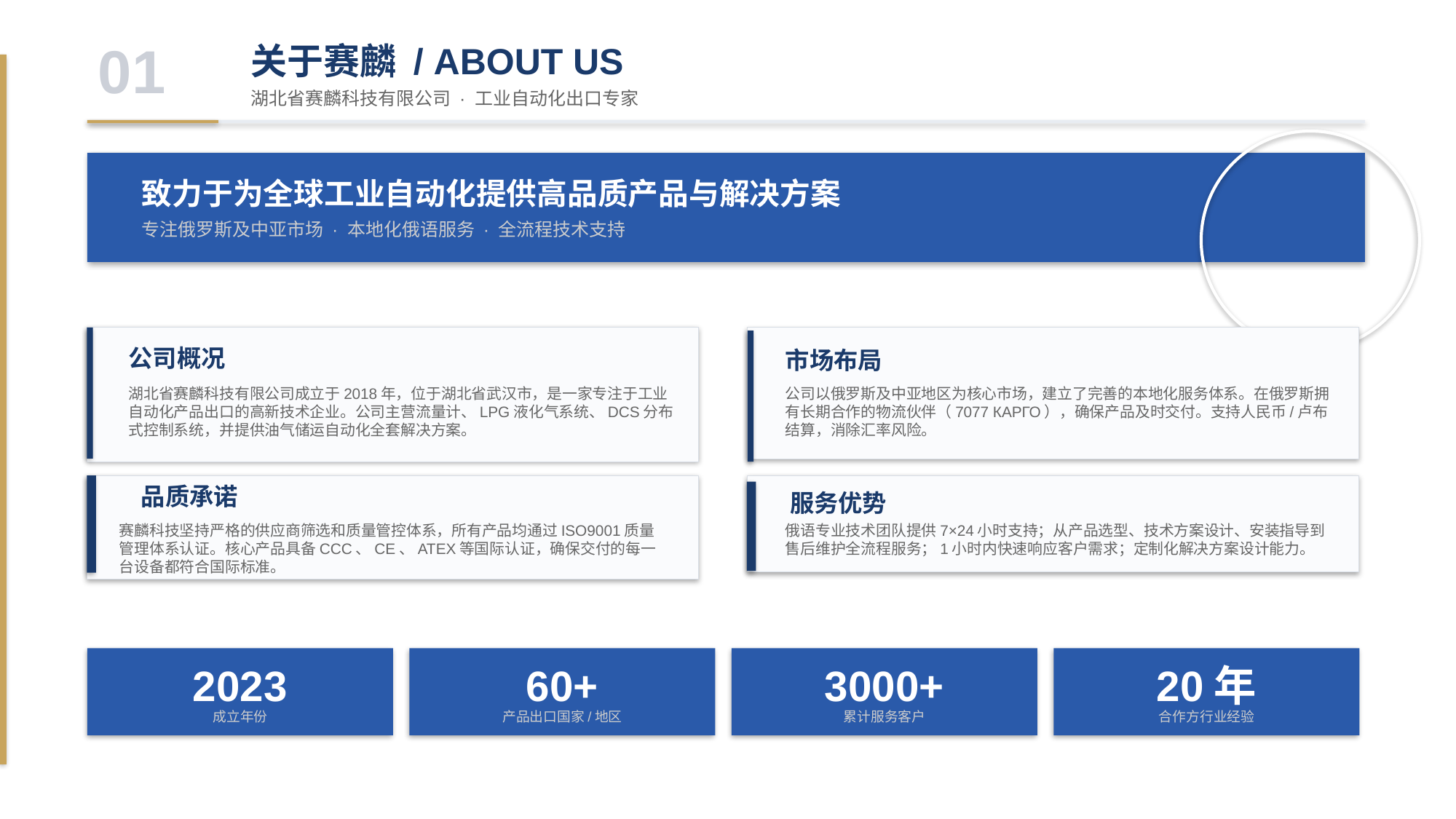

01
关于赛麟 / ABOUT US

湖北省赛麟科技有限公司 · 工业自动化出口专家

致力于为全球工业自动化提供高品质产品与解决方案
专注俄罗斯及中亚市场 · 本地化俄语服务 · 全流程技术支持

公司概况
市场布局
湖北省赛麟科技有限公司成立于2018年，位于湖北省武汉市，是一家专注于工业自动化产品出口的高新技术企业。公司主营流量计、LPG液化气系统、DCS分布式控制系统，并提供油气储运自动化全套解决方案。
公司以俄罗斯及中亚地区为核心市场，建立了完善的本地化服务体系。在俄罗斯拥有长期合作的物流伙伴（7077 КАРГО），确保产品及时交付。支持人民币/卢布结算，消除汇率风险。

品质承诺

服务优势
赛麟科技坚持严格的供应商筛选和质量管控体系，所有产品均通过ISO9001质量管理体系认证。核心产品具备CCC、CE、ATEX等国际认证，确保交付的每一台设备都符合国际标准。
俄语专业技术团队提供7×24小时支持；从产品选型、技术方案设计、安装指导到售后维护全流程服务；1小时内快速响应客户需求；定制化解决方案设计能力。

2023
60+
3000+
20年
成立年份
产品出口国家/地区
累计服务客户
合作方行业经验